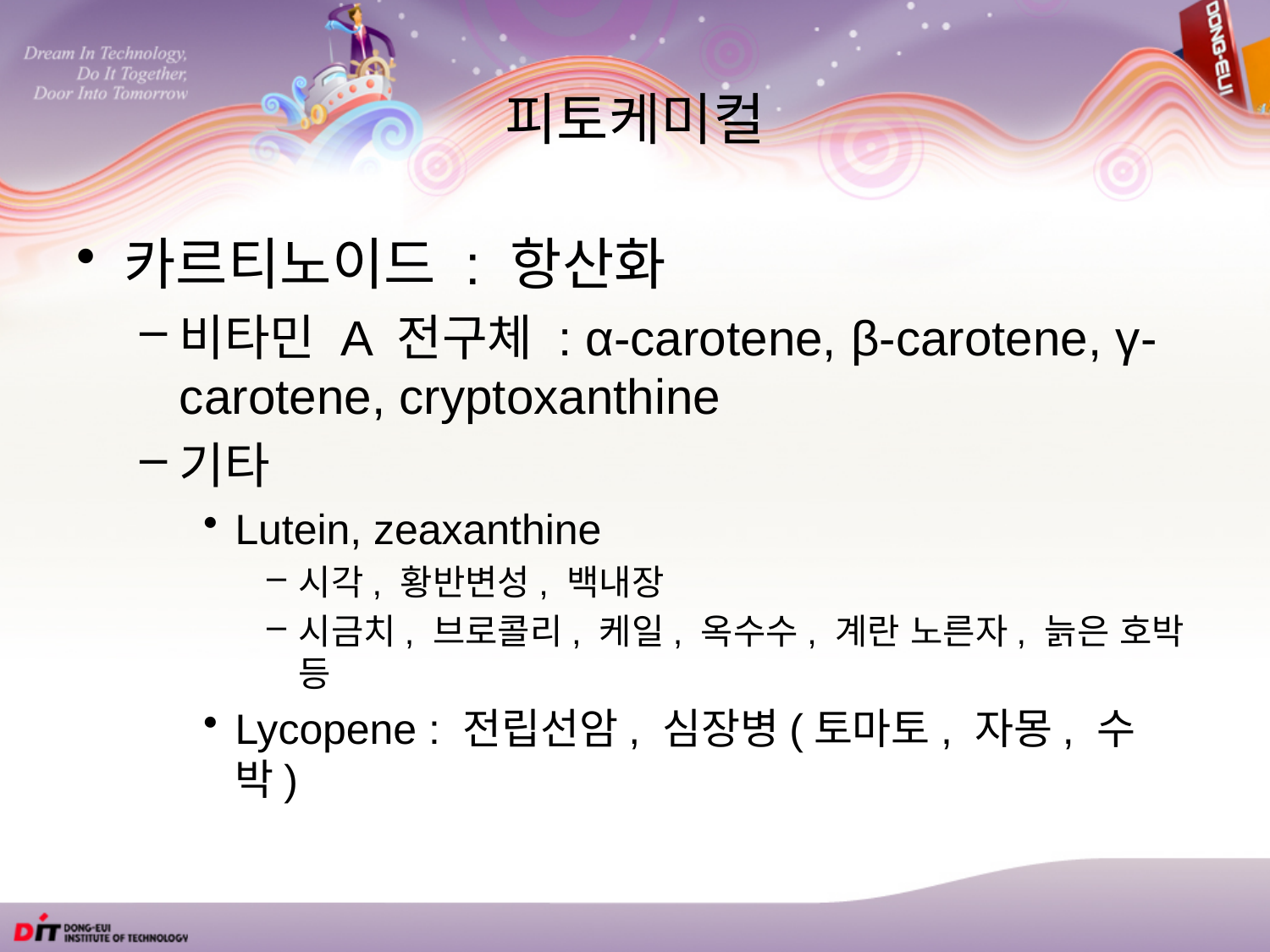

# 피토케미컬
카르티노이드 : 항산화
비타민 A 전구체 : α-carotene, β-carotene, γ-carotene, cryptoxanthine
기타
Lutein, zeaxanthine
시각, 황반변성, 백내장
시금치, 브로콜리, 케일, 옥수수, 계란 노른자, 늙은 호박 등
Lycopene : 전립선암, 심장병(토마토, 자몽, 수박)